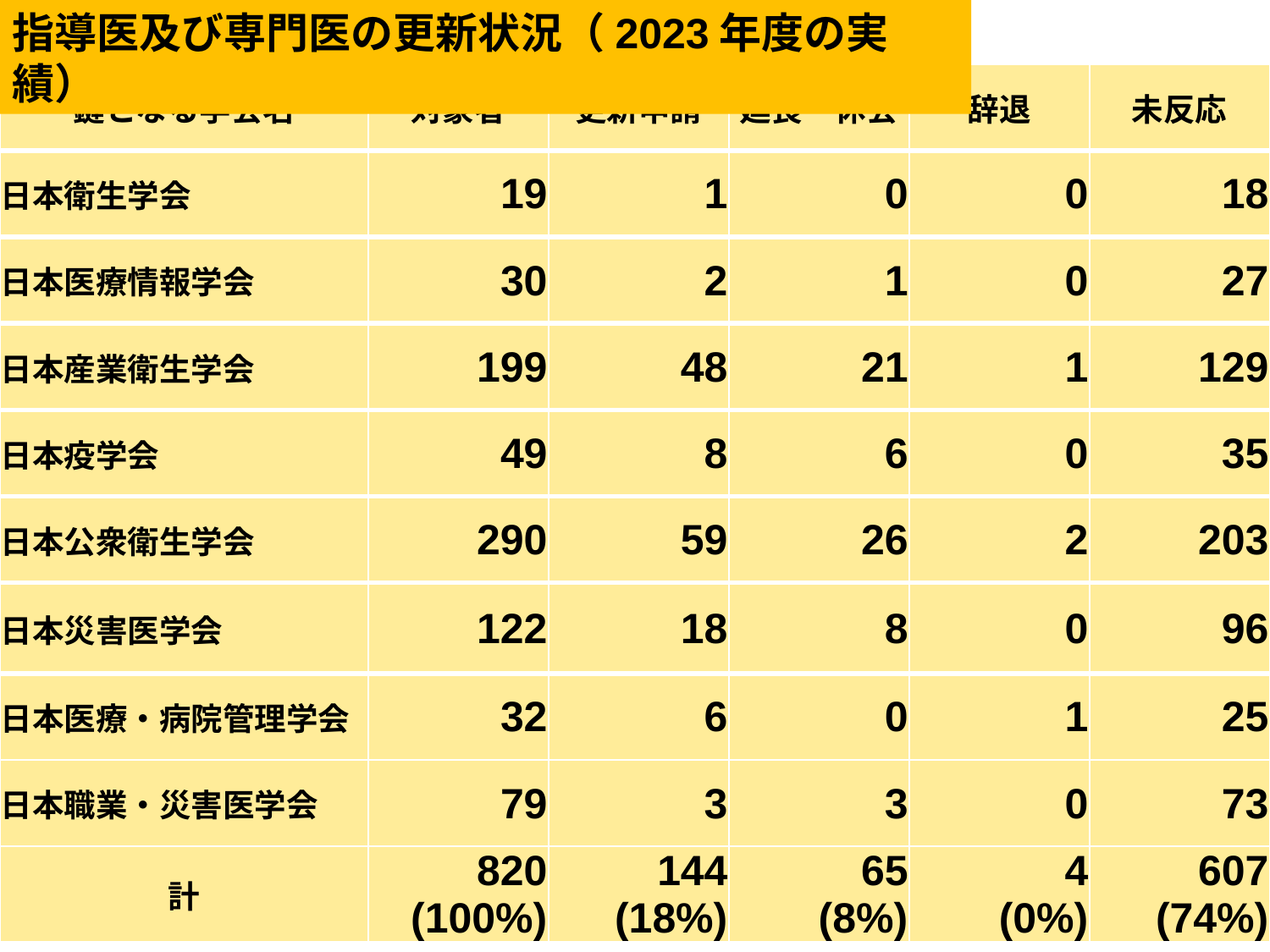

指導医及び専門医の更新状況（2023年度の実績）
| 鍵となる学会名 | 対象者 | 更新申請 | 延長・休会 | 辞退 | 未反応 |
| --- | --- | --- | --- | --- | --- |
| 日本衛生学会 | 19 | 1 | 0 | 0 | 18 |
| 日本医療情報学会 | 30 | 2 | 1 | 0 | 27 |
| 日本産業衛生学会 | 199 | 48 | 21 | 1 | 129 |
| 日本疫学会 | 49 | 8 | 6 | 0 | 35 |
| 日本公衆衛生学会 | 290 | 59 | 26 | 2 | 203 |
| 日本災害医学会 | 122 | 18 | 8 | 0 | 96 |
| 日本医療・病院管理学会 | 32 | 6 | 0 | 1 | 25 |
| 日本職業・災害医学会 | 79 | 3 | 3 | 0 | 73 |
| 計 | 820 (100%) | 144 (18%) | 65 (8%) | 4 (0%) | 607 (74%) |